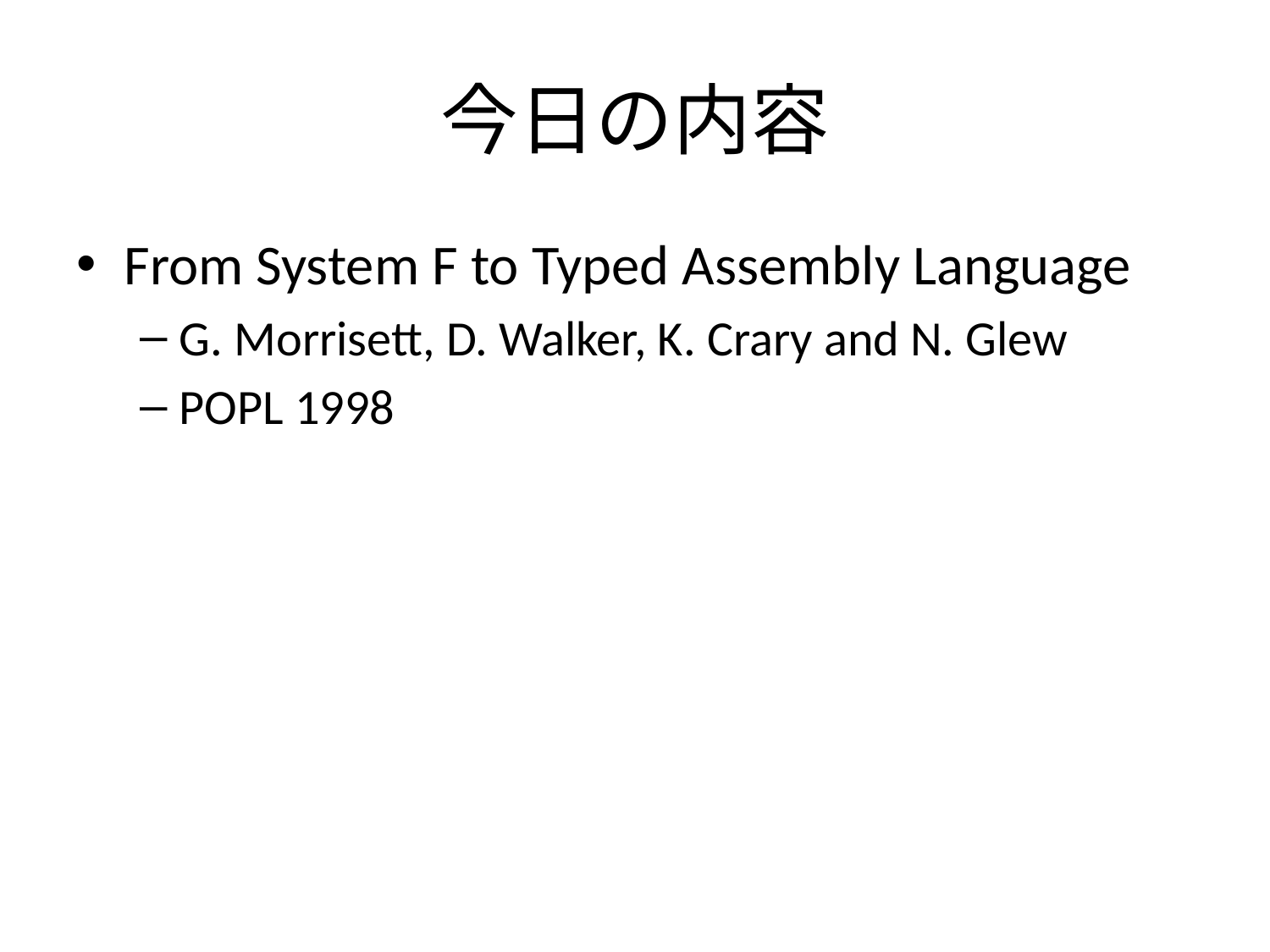

# 今日の内容
From System F to Typed Assembly Language
G. Morrisett, D. Walker, K. Crary and N. Glew
POPL 1998